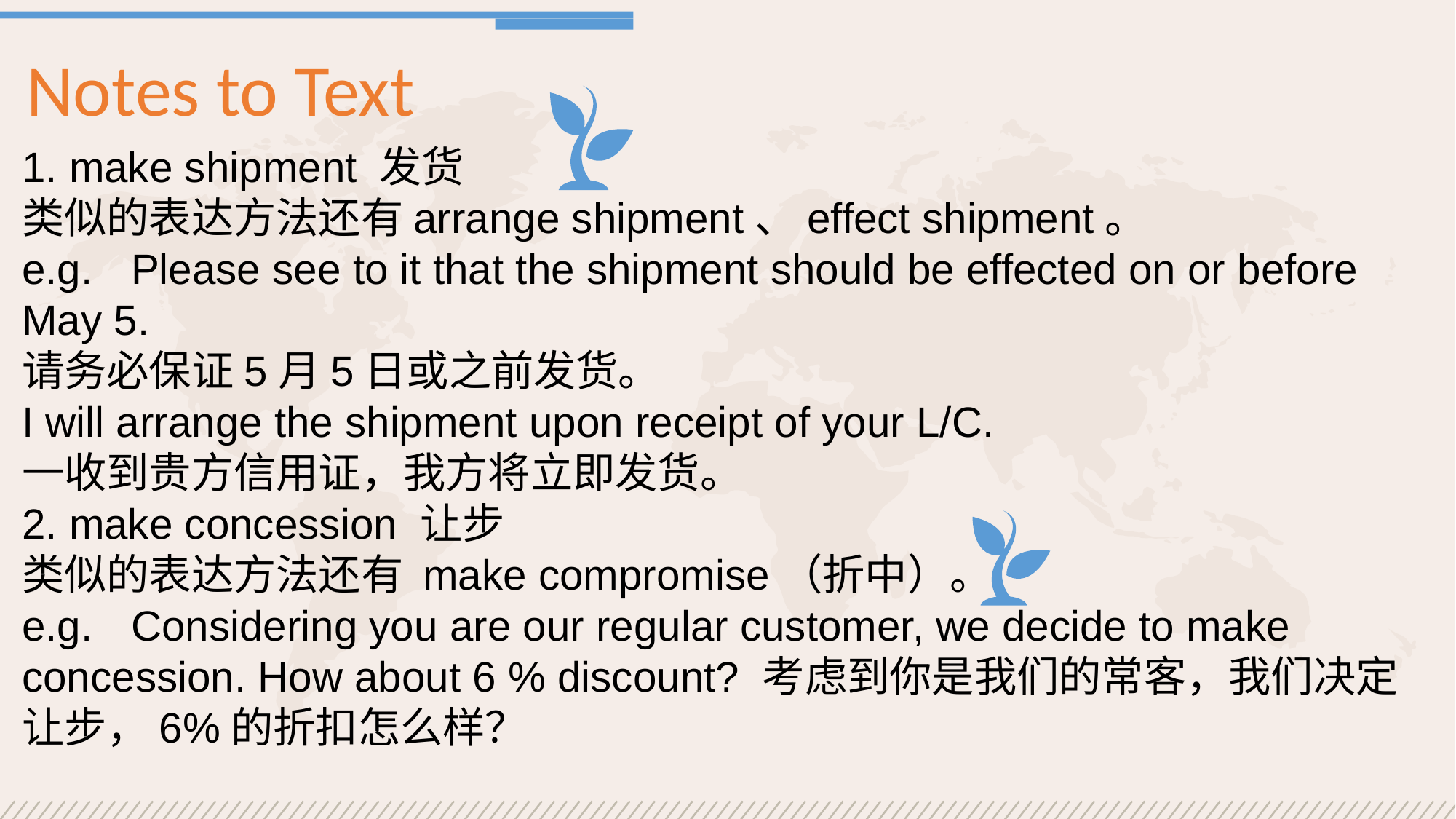

Notes to Text

1. make shipment 发货
类似的表达方法还有arrange shipment、effect shipment。
e.g.	Please see to it that the shipment should be effected on or before May 5.
请务必保证5月5日或之前发货。
I will arrange the shipment upon receipt of your L/C.
一收到贵方信用证，我方将立即发货。
2. make concession 让步
类似的表达方法还有 make compromise（折中）。
e.g.	Considering you are our regular customer, we decide to make concession. How about 6 % discount? 考虑到你是我们的常客，我们决定让步，6%的折扣怎么样？